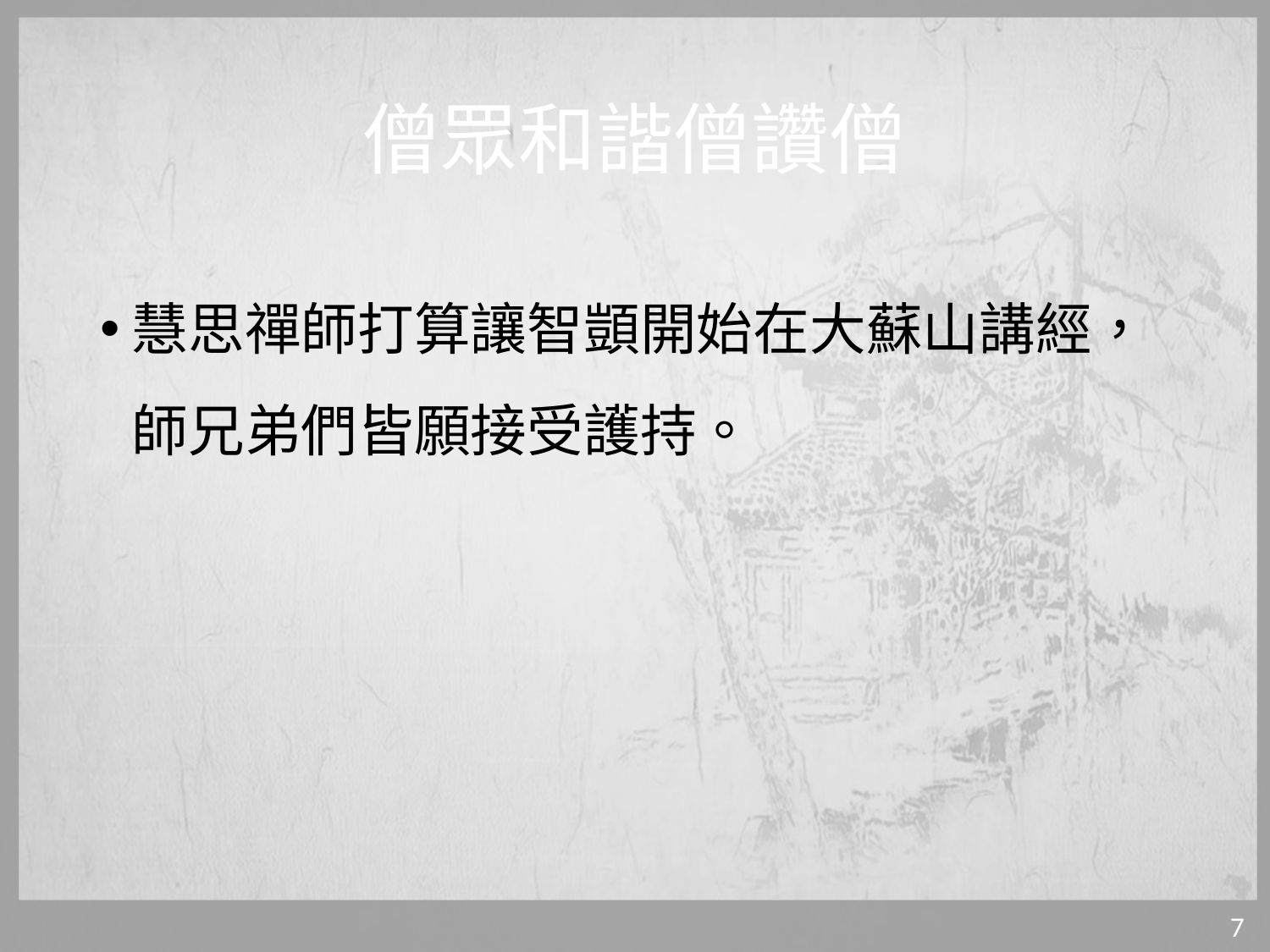

# 僧眾和諧僧讚僧
慧思禪師打算讓智顗開始在大蘇山講經，師兄弟們皆願接受護持。

7